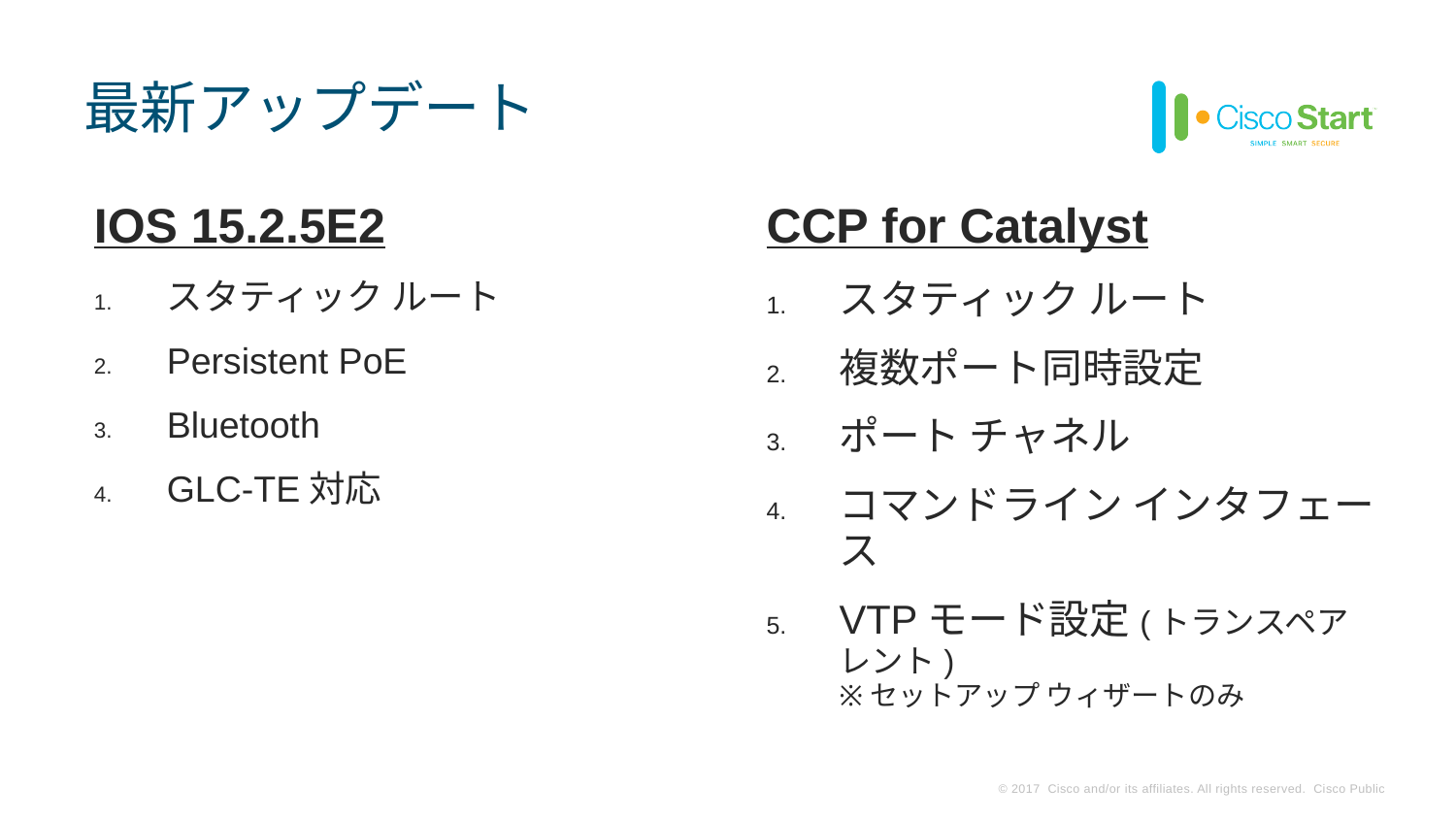

# 最新アップデート
IOS 15.2.5E2
スタティック ルート
Persistent PoE
Bluetooth
GLC-TE対応
CCP for Catalyst
スタティック ルート
複数ポート同時設定
ポート チャネル
コマンドライン インタフェース
VTPモード設定(トランスペアレント)
※セットアップ ウィザートのみ